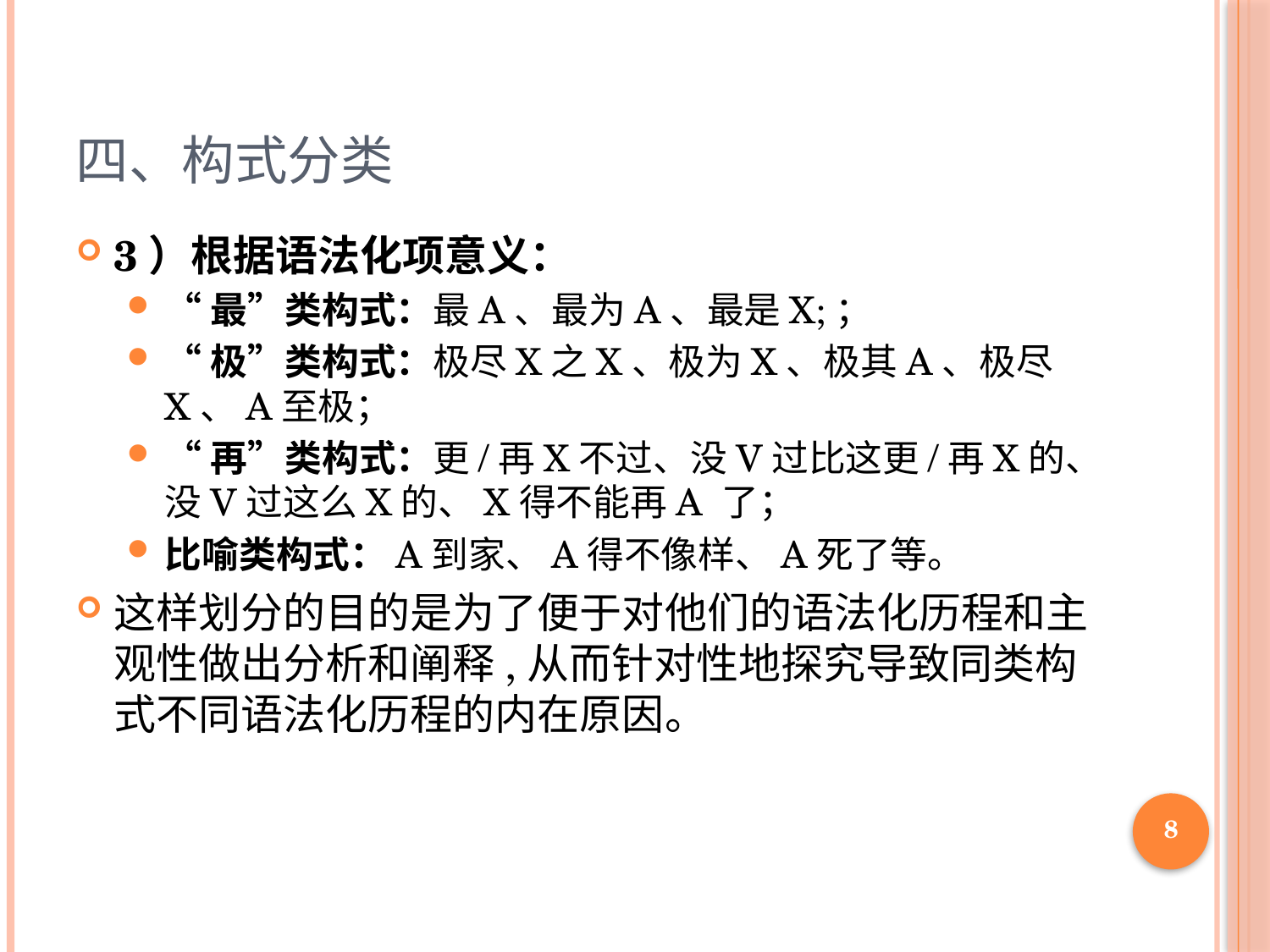

# 四、构式分类
3）根据语法化项意义：
“最”类构式：最A、最为A、最是X;；
“极”类构式：极尽X之X、极为X、极其A、极尽X、A至极；
“再”类构式：更/再X不过、没V过比这更/再X的、没V过这么X的、X得不能再A 了；
比喻类构式：A到家、A得不像样、A死了等。
这样划分的目的是为了便于对他们的语法化历程和主观性做出分析和阐释,从而针对性地探究导致同类构式不同语法化历程的内在原因。

8